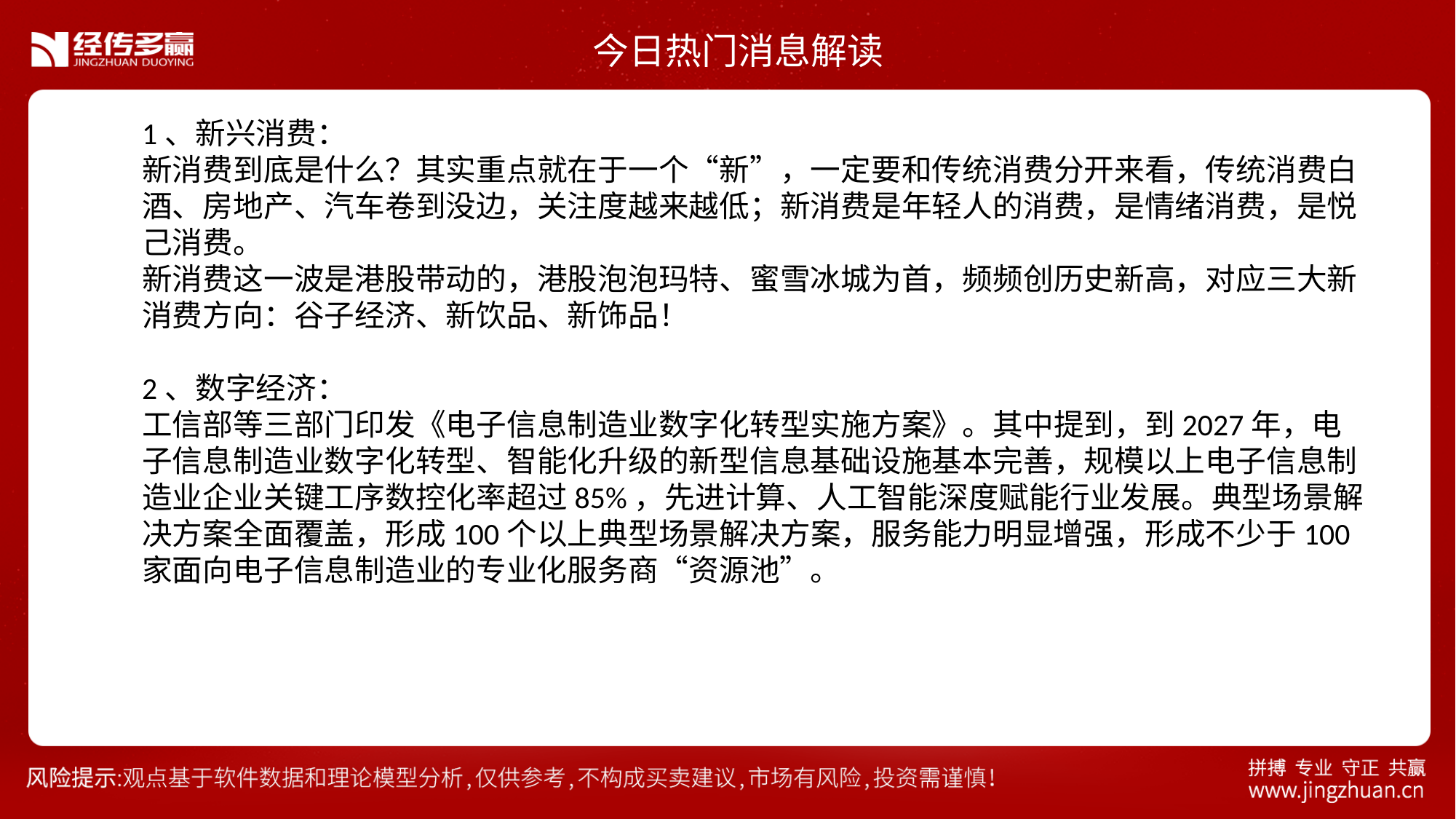

今日热门消息解读
1、新兴消费：
新消费到底是什么？其实重点就在于一个“新”，一定要和传统消费分开来看，传统消费白酒、房地产、汽车卷到没边，关注度越来越低；新消费是年轻人的消费，是情绪消费，是悦己消费。
新消费这一波是港股带动的，港股泡泡玛特、蜜雪冰城为首，频频创历史新高，对应三大新消费方向：谷子经济、新饮品、新饰品！

2、数字经济：
工信部等三部门印发《电子信息制造业数字化转型实施方案》。其中提到，到2027年，电子信息制造业数字化转型、智能化升级的新型信息基础设施基本完善，规模以上电子信息制造业企业关键工序数控化率超过85%，先进计算、人工智能深度赋能行业发展。典型场景解决方案全面覆盖，形成100个以上典型场景解决方案，服务能力明显增强，形成不少于100家面向电子信息制造业的专业化服务商“资源池”。